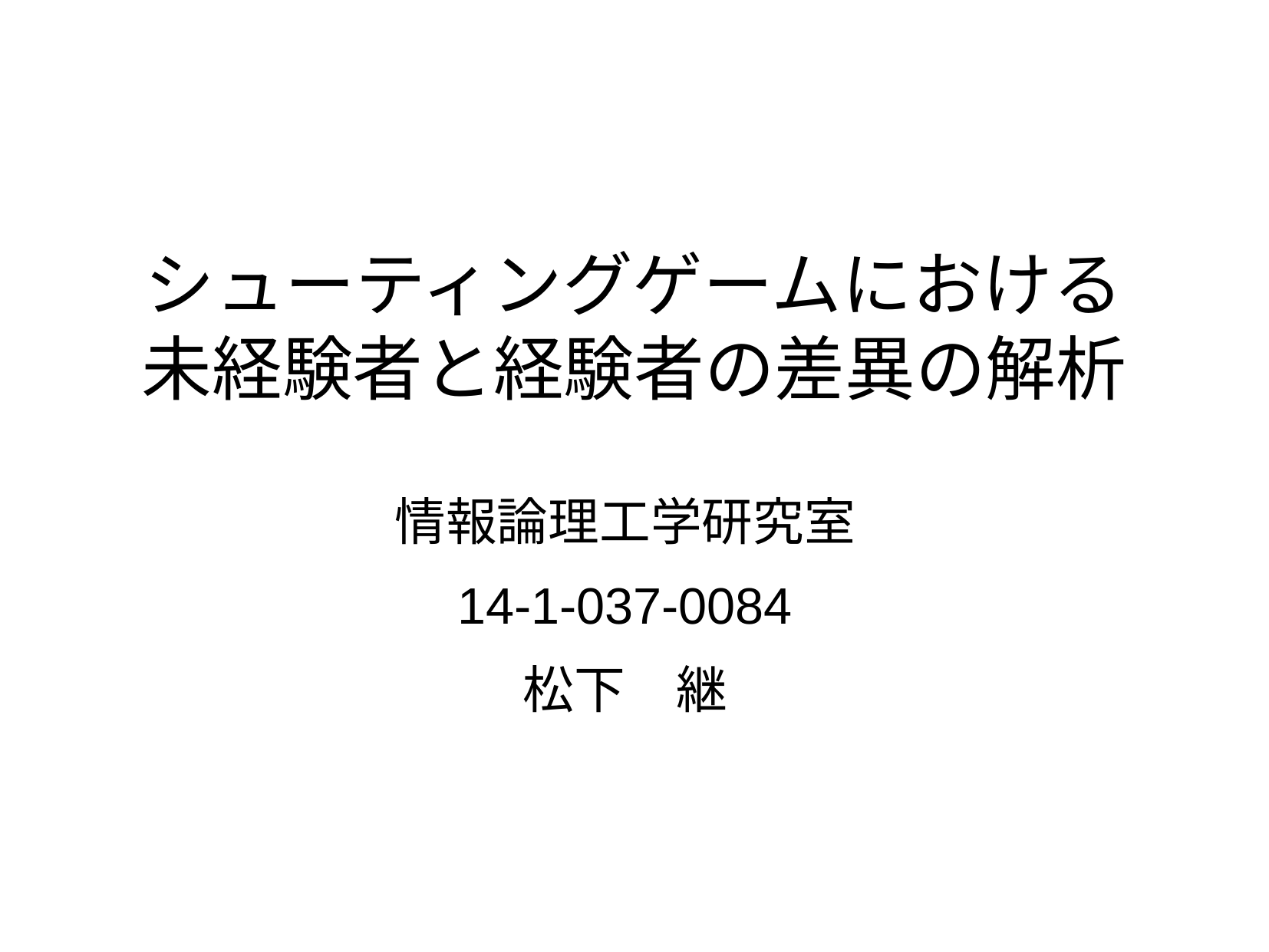

シューティングゲームにおける
未経験者と経験者の差異の解析
情報論理工学研究室
14-1-037-0084
松下　継